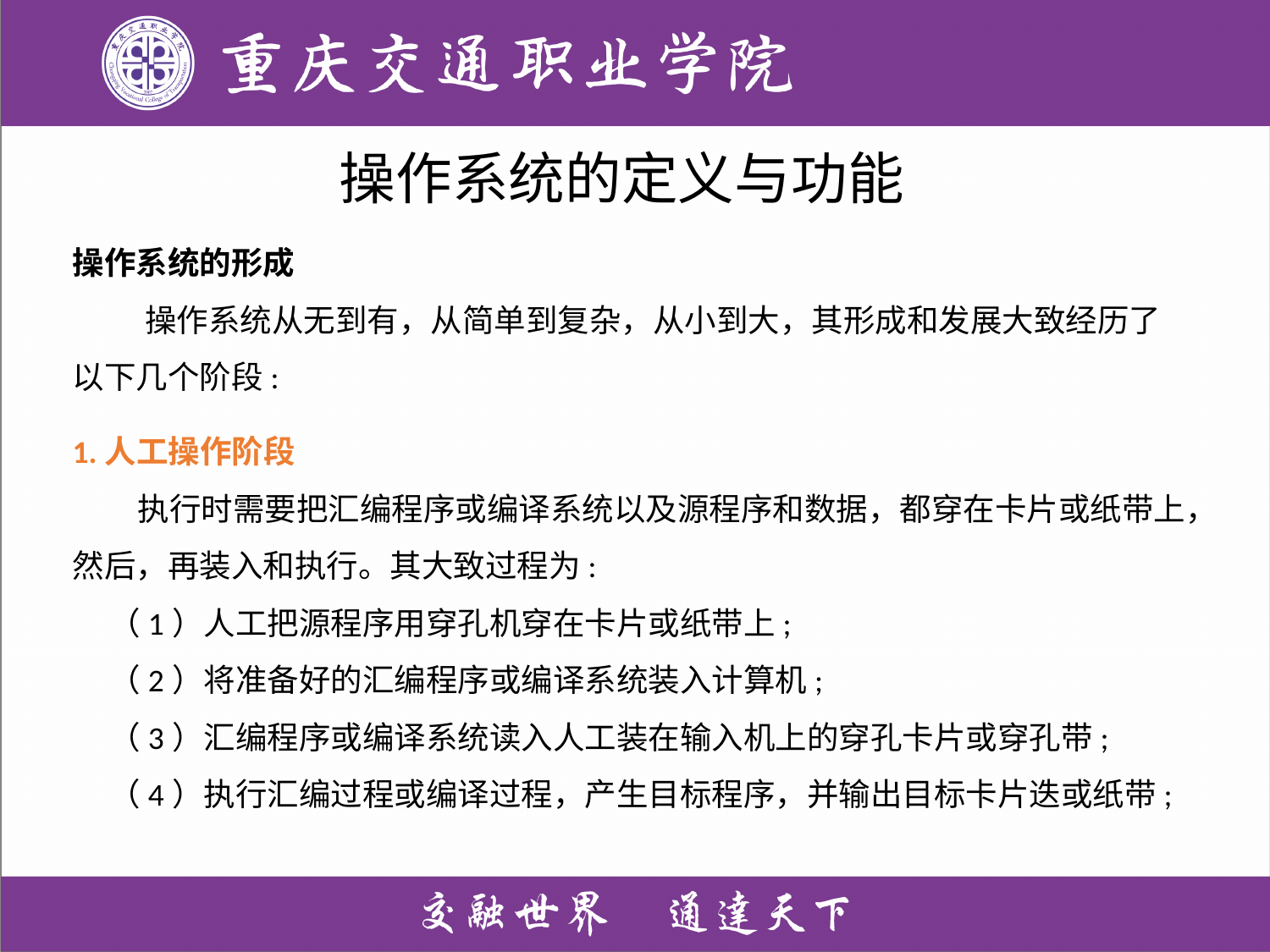

操作系统的定义与功能
操作系统的形成
         操作系统从无到有，从简单到复杂，从小到大，其形成和发展大致经历了以下几个阶段:
1.人工操作阶段
        执行时需要把汇编程序或编译系统以及源程序和数据，都穿在卡片或纸带上，然后，再装入和执行。其大致过程为:
    （1）人工把源程序用穿孔机穿在卡片或纸带上;
    （2）将准备好的汇编程序或编译系统装入计算机;
    （3）汇编程序或编译系统读入人工装在输入机上的穿孔卡片或穿孔带;
    （4）执行汇编过程或编译过程，产生目标程序，并输出目标卡片迭或纸带;